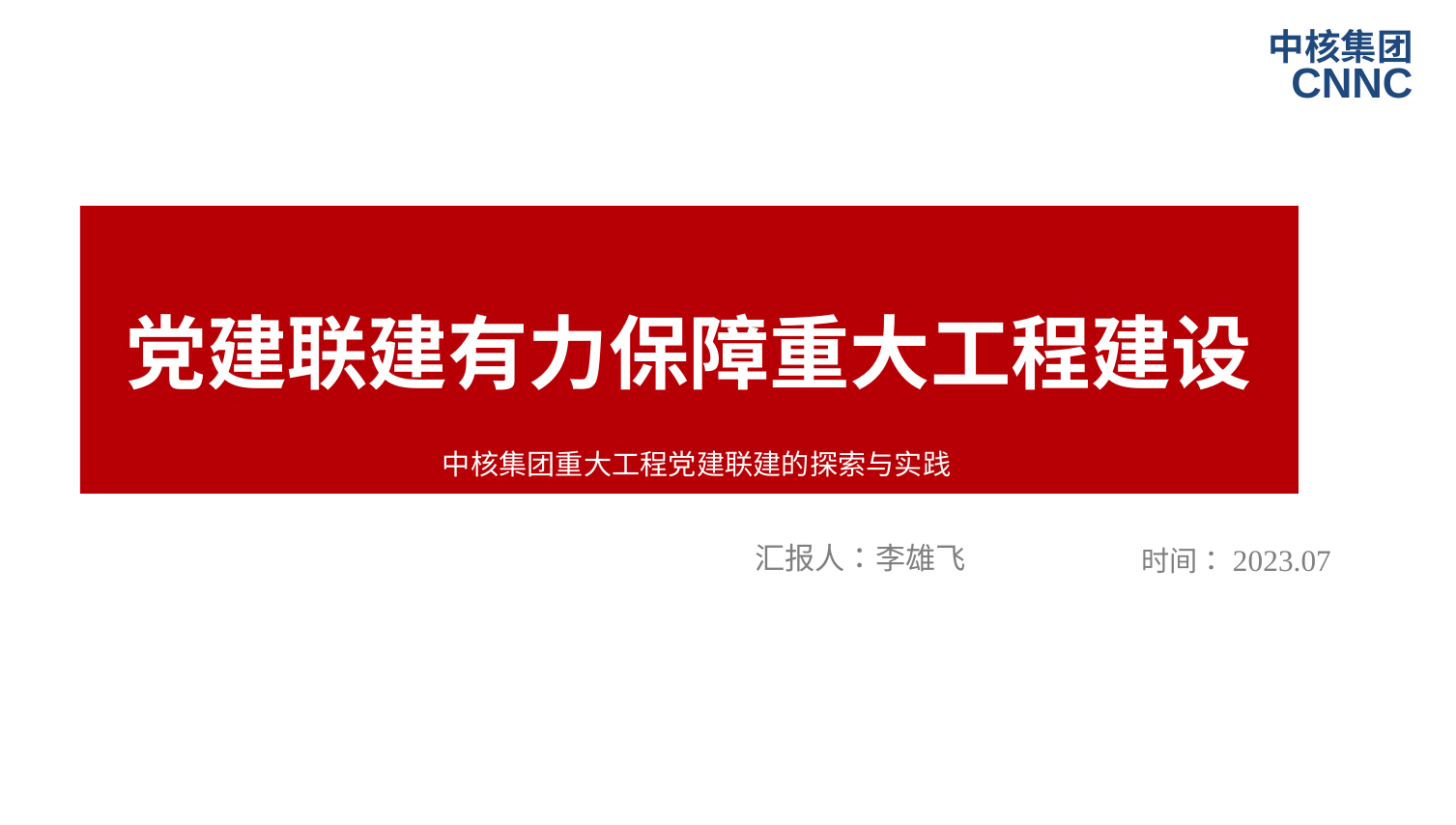

中核集团
CNNC

党建联建有力保障重大工程建设
中核集团重大工程党建联建的探索与实践
汇报人：李雄飞
时间：2023.07